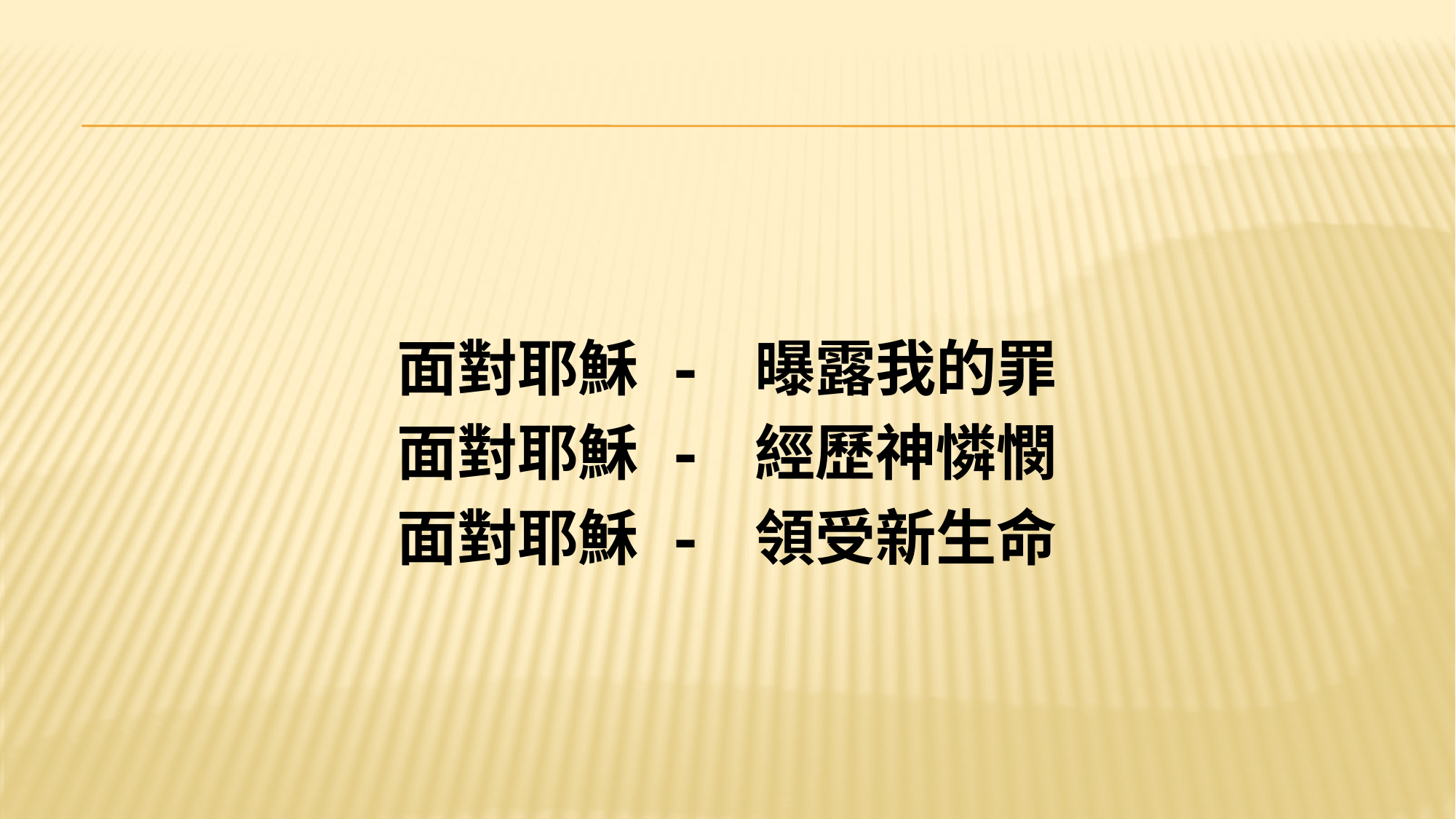

#

面對耶穌 - 曝露我的罪
面對耶穌 - 經歷神憐憫
面對耶穌 - 領受新生命